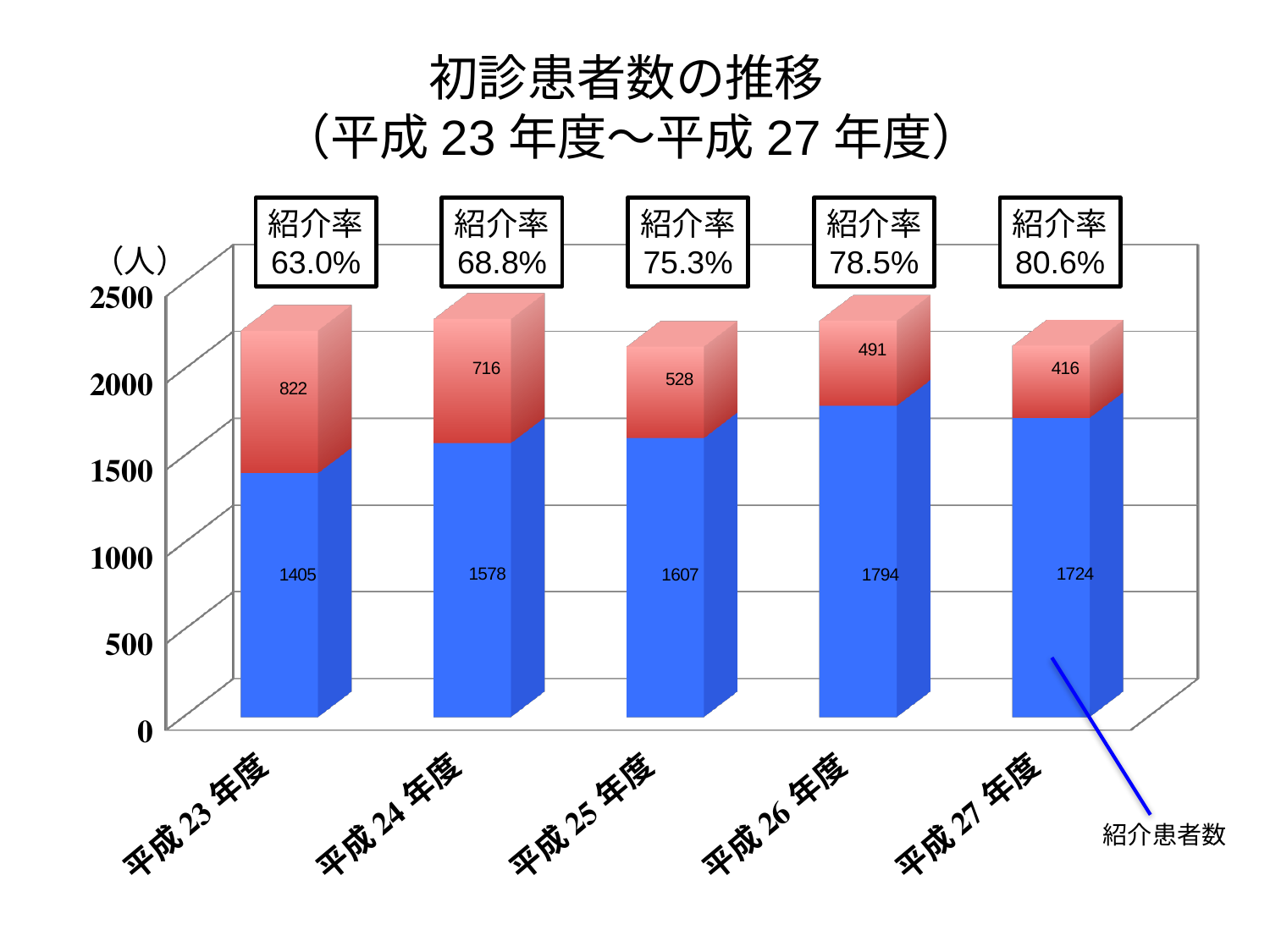

初診患者数の推移
（平成23年度〜平成27年度）
紹介率
63.0%
紹介率
68.8%
紹介率
75.3%
紹介率
78.5%
紹介率
80.6%

[unsupported chart]

（人）
紹介患者数